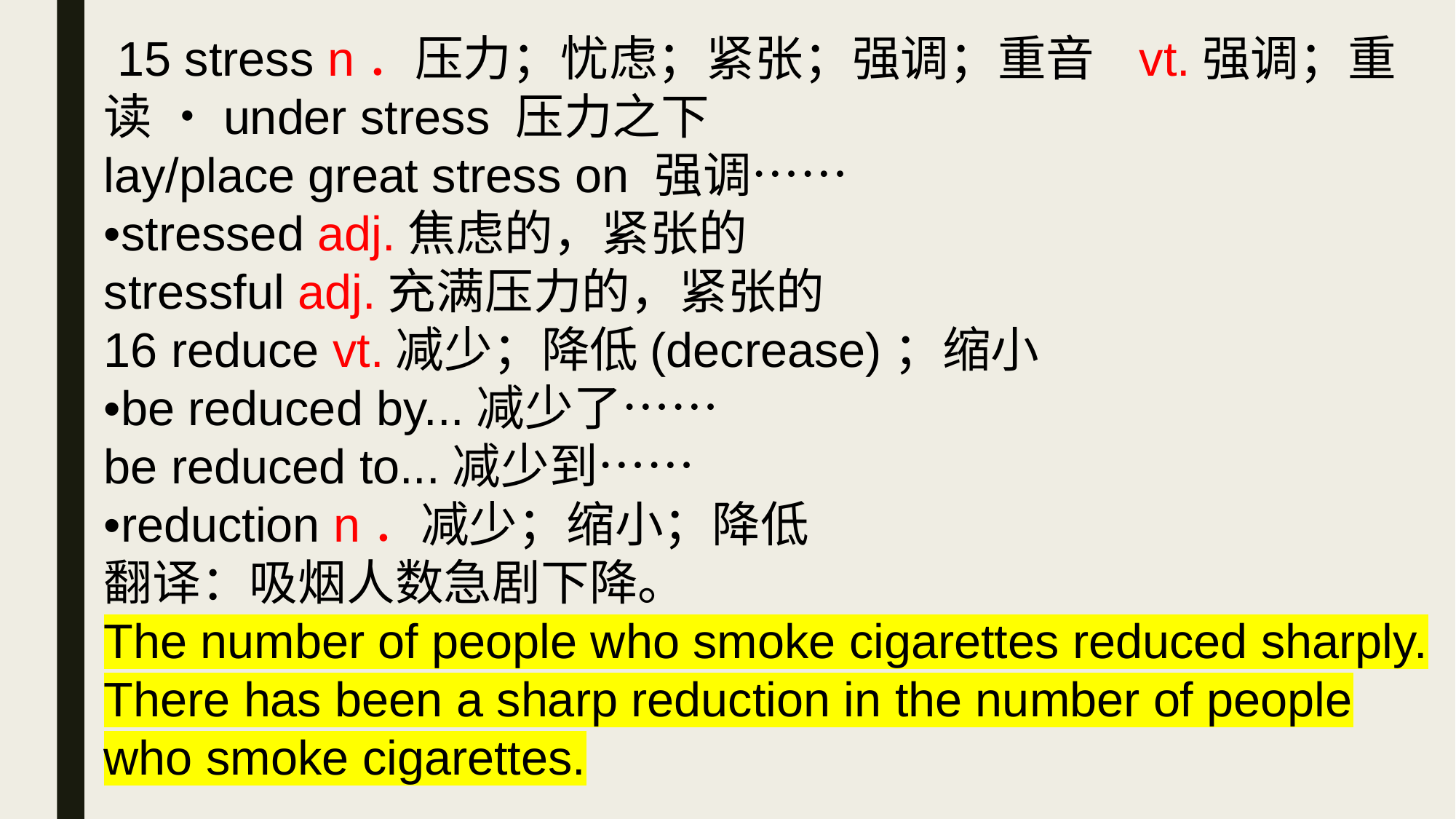

15 stress n．压力；忧虑；紧张；强调；重音   vt.强调；重读 •under stress 压力之下
lay/place great stress on 强调……
•stressed adj.焦虑的，紧张的
stressful adj.充满压力的，紧张的
16 reduce vt.减少；降低(decrease)；缩小
•be reduced by...减少了……
be reduced to...减少到……
•reduction n．减少；缩小；降低
翻译：吸烟人数急剧下降。
The number of people who smoke cigarettes reduced sharply.
There has been a sharp reduction in the number of people who smoke cigarettes.